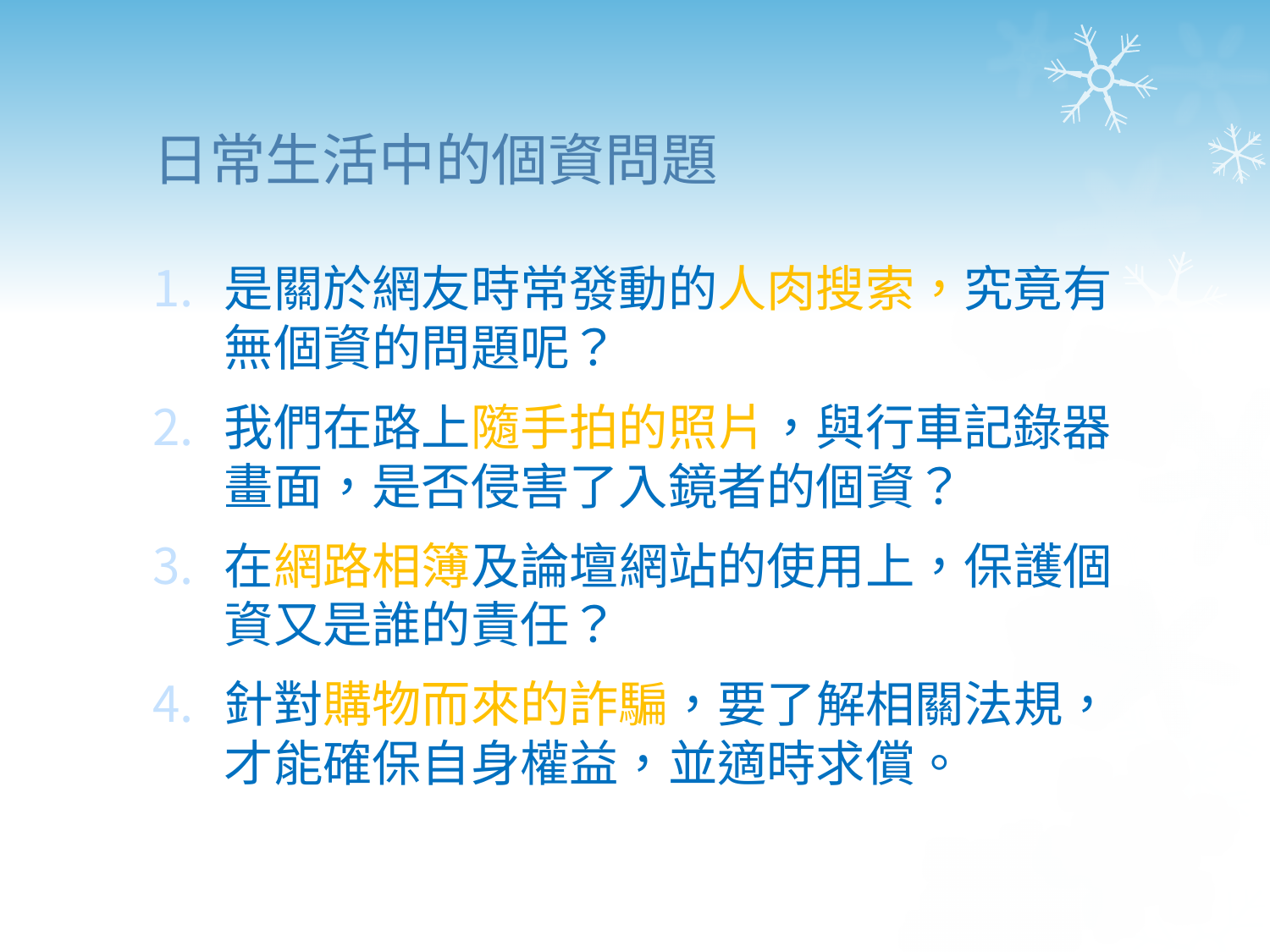

# 日常生活中的個資問題
是關於網友時常發動的人肉搜索，究竟有無個資的問題呢？
我們在路上隨手拍的照片，與行車記錄器畫面，是否侵害了入鏡者的個資？
在網路相簿及論壇網站的使用上，保護個資又是誰的責任？
針對購物而來的詐騙，要了解相關法規，才能確保自身權益，並適時求償。